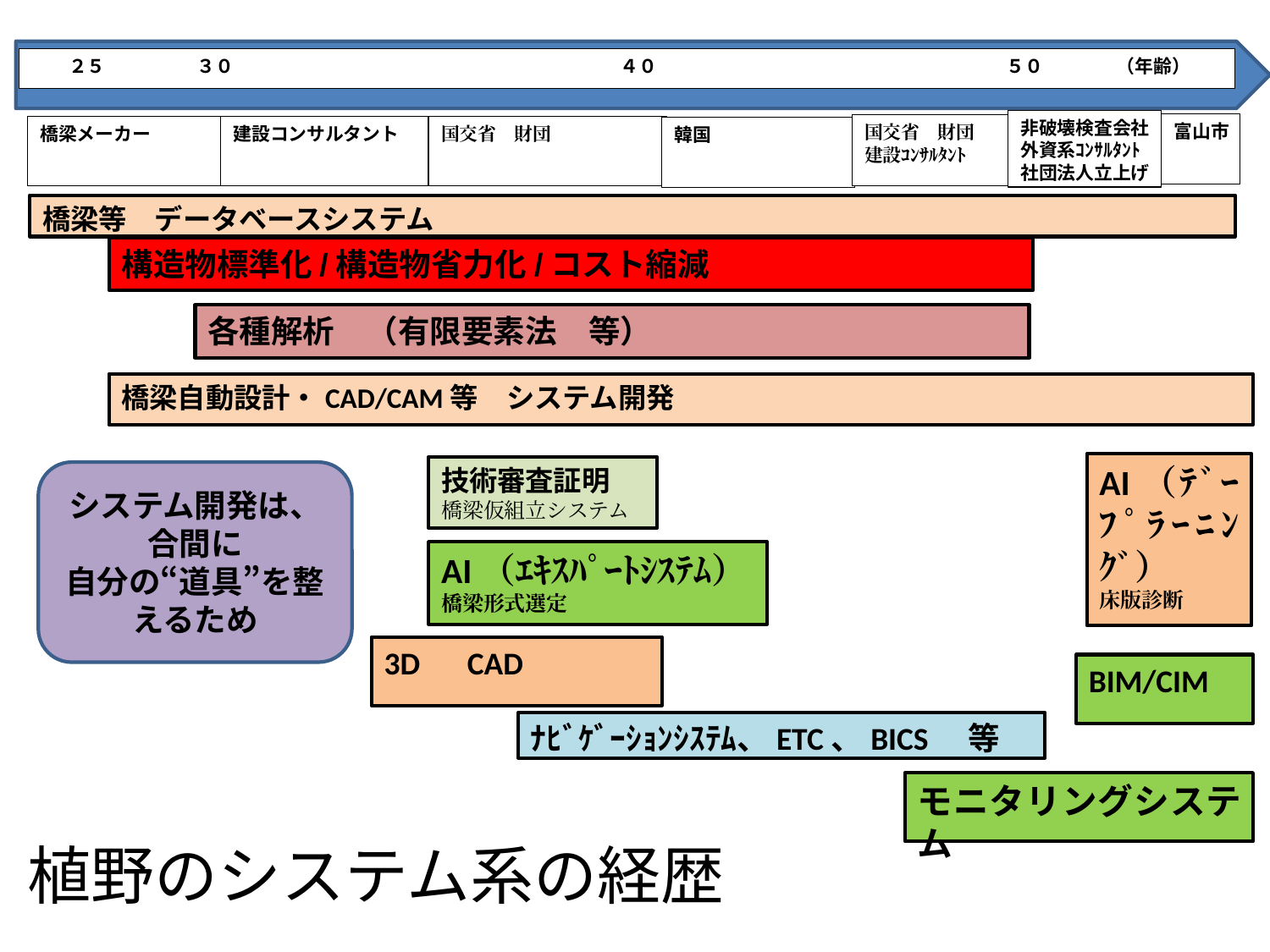

２５　　　　　３０　　　　　　　　　　　　　　　　　　　　　４０　　　　　　　　　　　　　　　　　　　５０　　　　（年齢）

非破壊検査会社
外資系ｺﾝｻﾙﾀﾝﾄ
社団法人立上げ

富山市

国交省　財団
建設ｺﾝｻﾙﾀﾝﾄ
橋梁メーカー

建設コンサルタント

国交省　財団
韓国

橋梁等　データベースシステム
構造物標準化/構造物省力化/コスト縮減
各種解析　（有限要素法　等）
橋梁自動設計・CAD/CAM等　システム開発
AI（ﾃﾞｰﾌﾟﾗｰﾆﾝｸﾞ）
床版診断
技術審査証明
橋梁仮組立システム
システム開発は、
合間に
自分の“道具”を整えるため
AI（ｴｷｽﾊﾟｰﾄｼｽﾃﾑ）
橋梁形式選定
3D　CAD
BIM/CIM
ﾅﾋﾞｹﾞｰｼｮﾝｼｽﾃﾑ、ETC、BICS　等
モニタリングシステム
植野のシステム系の経歴